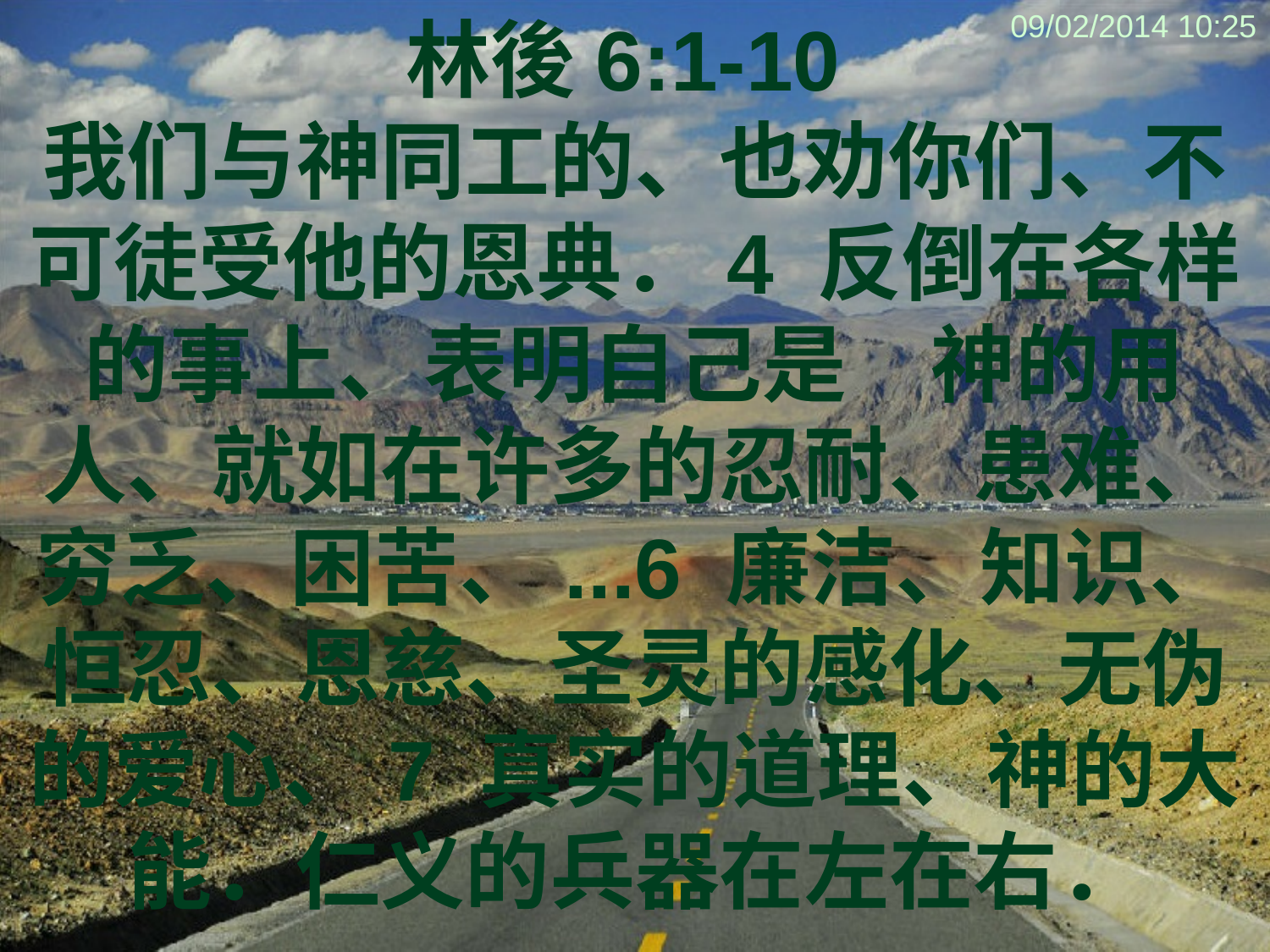

林後6:1-10
我们与神同工的、也劝你们、不可徒受他的恩典．4 反倒在各样的事上、表明自己是　神的用人、就如在许多的忍耐、患难、穷乏、困苦、...6 廉洁、知识、恒忍、恩慈、圣灵的感化、无伪的爱心、7 真实的道理、神的大能．仁义的兵器在左在右．
09/02/2014 10:25